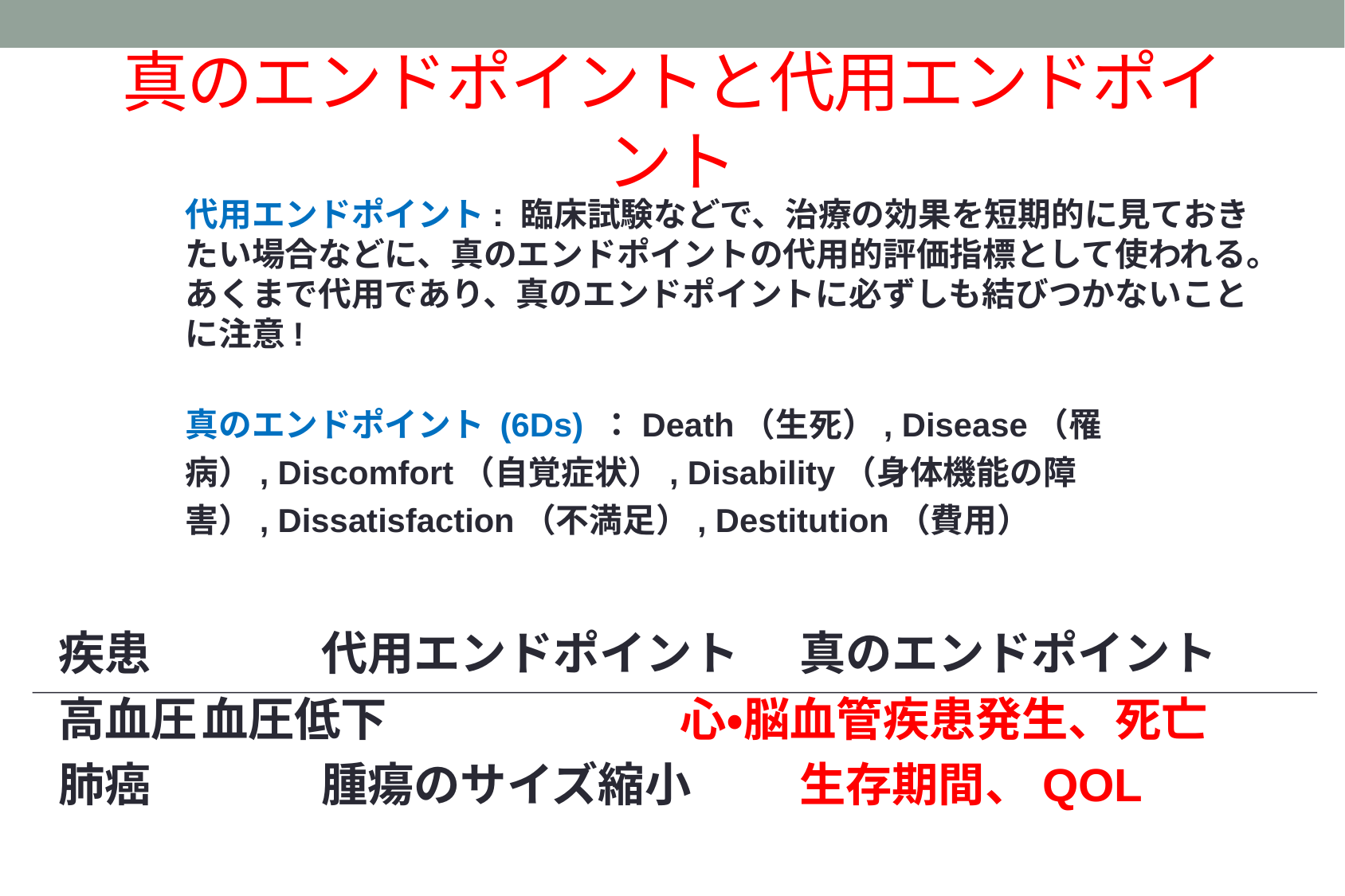

# 真のエンドポイントと代用エンドポイント
代用エンドポイント: 臨床試験などで、治療の効果を短期的に見ておきたい場合などに、真のエンドポイントの代用的評価指標として使われる。あくまで代用であり、真のエンドポイントに必ずしも結びつかないことに注意!
真のエンドポイント (6Ds) ：Death（生死）, Disease（罹病）, Discomfort（自覚症状）, Disability（身体機能の障害）, Dissatisfaction（不満足）, Destitution（費用）
疾患		代用エンドポイント	真のエンドポイント
高血圧	血圧低下			心・脳血管疾患発生、死亡
肺癌		腫瘍のサイズ縮小	生存期間、QOL